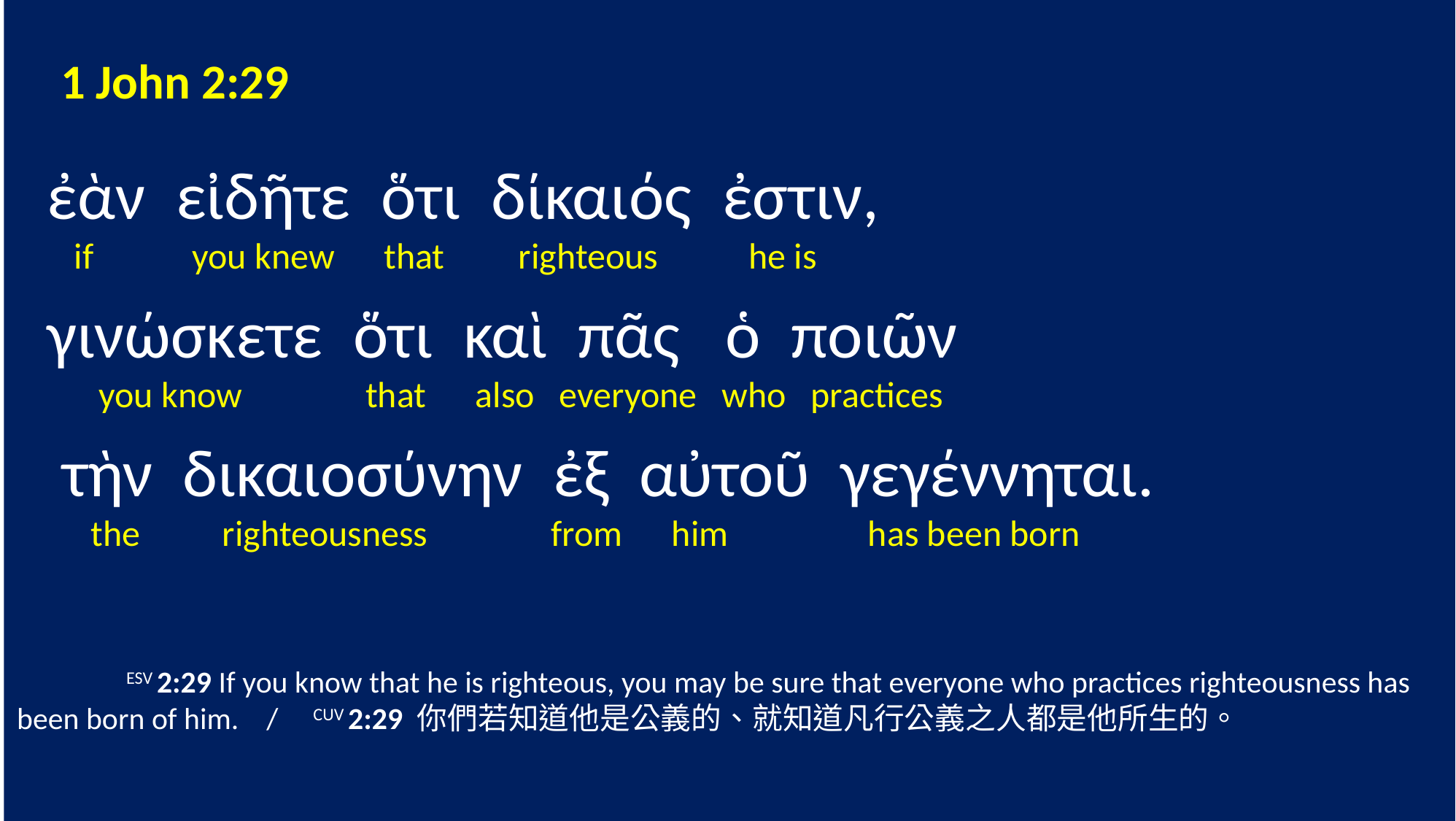

1 John 2:29

  ἐὰν  εἰδῆτε  ὅτι  δίκαιός  ἐστιν,
       if            you knew      that         righteous           he is

  γινώσκετε  ὅτι  καὶ  πᾶς   ὁ  ποιῶν
          you know               that      also   everyone   who   practices

   τὴν  δικαιοσύνην  ἐξ  αὐτοῦ  γεγέννηται.
         the          righteousness               from      him                 has been born

	ESV 2:29 If you know that he is righteous, you may be sure that everyone who practices righteousness has been born of him.    /     CUV 2:29 你們若知道他是公義的、就知道凡行公義之人都是他所生的。